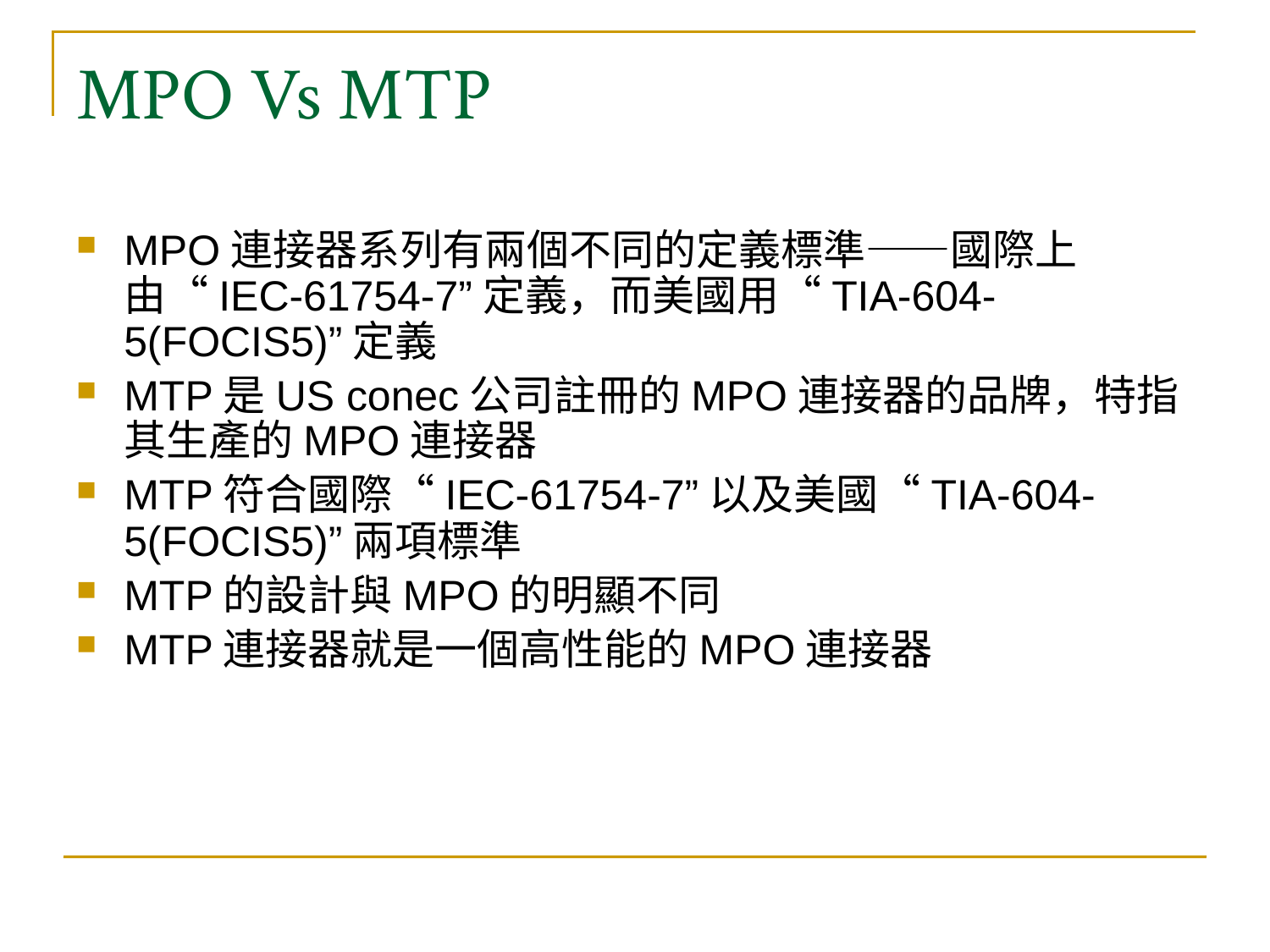

# MPO Vs MTP
MPO連接器系列有兩個不同的定義標準——國際上由“IEC-61754-7”定義，而美國用“TIA-604-5(FOCIS5)”定義
MTP是US conec公司註冊的MPO連接器的品牌，特指其生產的MPO連接器
MTP符合國際“IEC-61754-7”以及美國“TIA-604-5(FOCIS5)”兩項標準
MTP的設計與MPO的明顯不同
MTP連接器就是一個高性能的MPO連接器